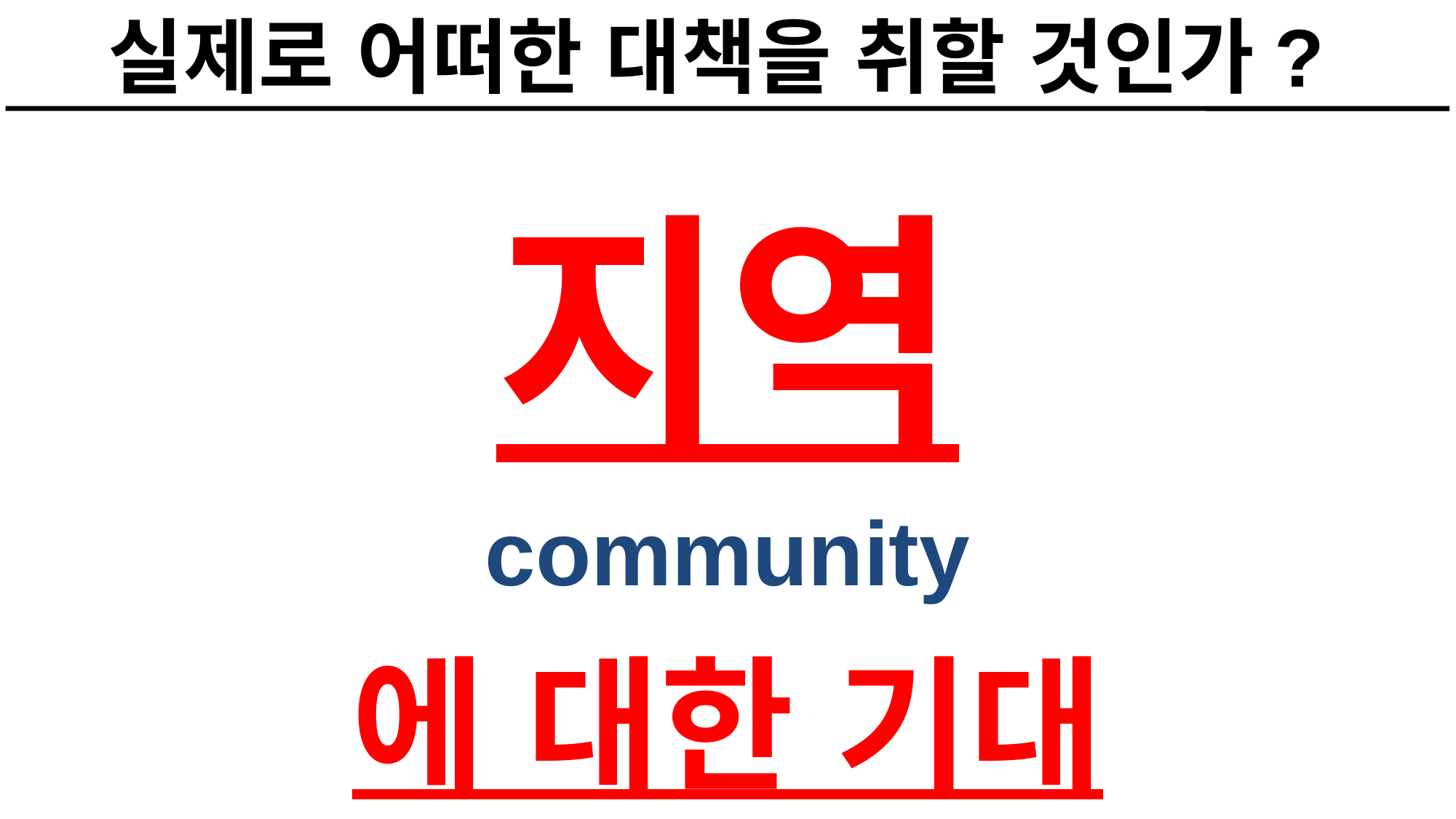

실제로 어떠한 대책을 취할 것인가?

지역
community
에 대한 기대